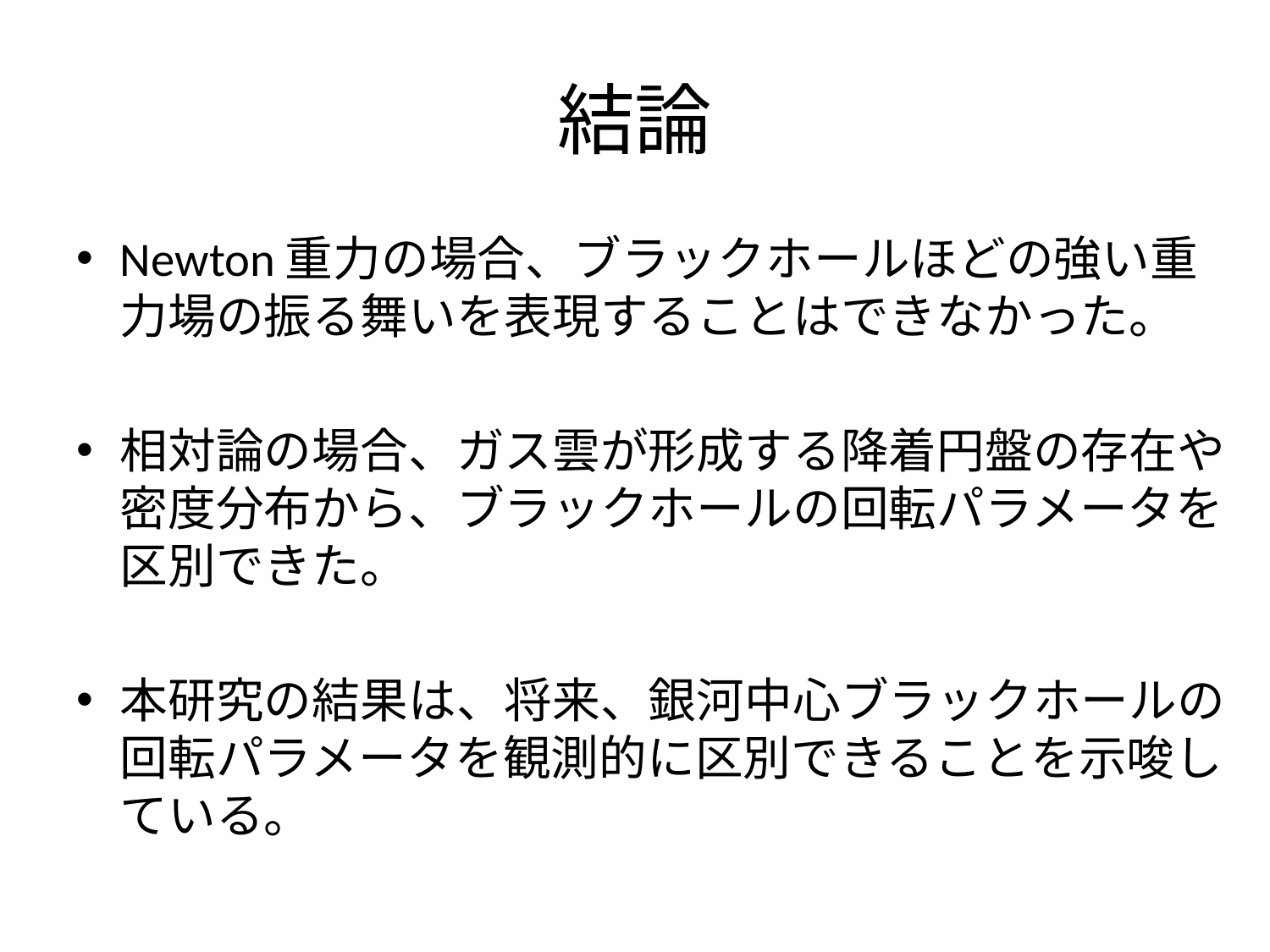

# 結論
Newton重力の場合、ブラックホールほどの強い重力場の振る舞いを表現することはできなかった。

相対論の場合、ガス雲が形成する降着円盤の存在や密度分布から、ブラックホールの回転パラメータを区別できた。

本研究の結果は、将来、銀河中心ブラックホールの回転パラメータを観測的に区別できることを示唆している。